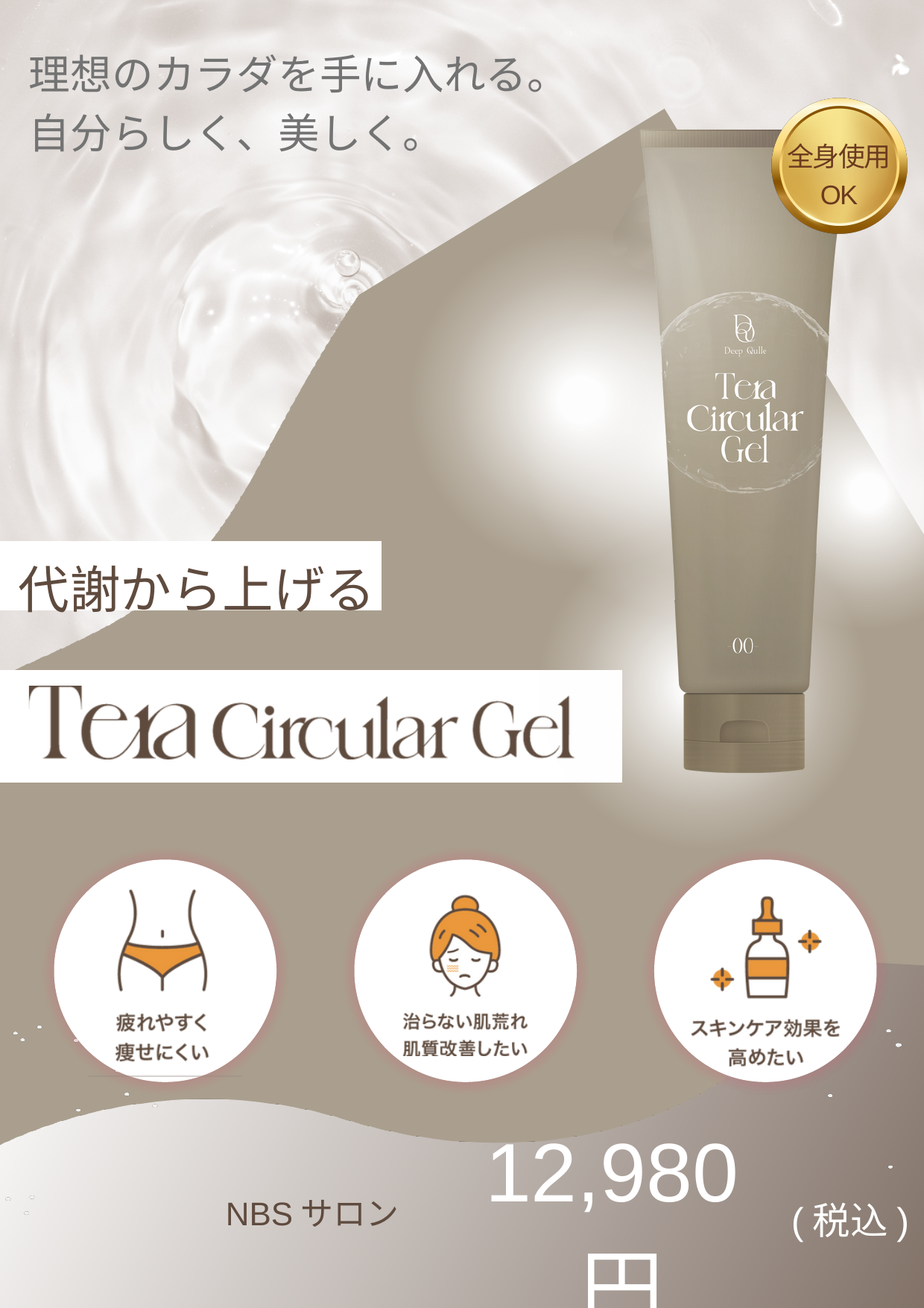

理想のカラダを手に入れる。

自分らしく、美しく。

全身使用
OK

代謝から上げる

12,980円
NBSサロン
(税込)